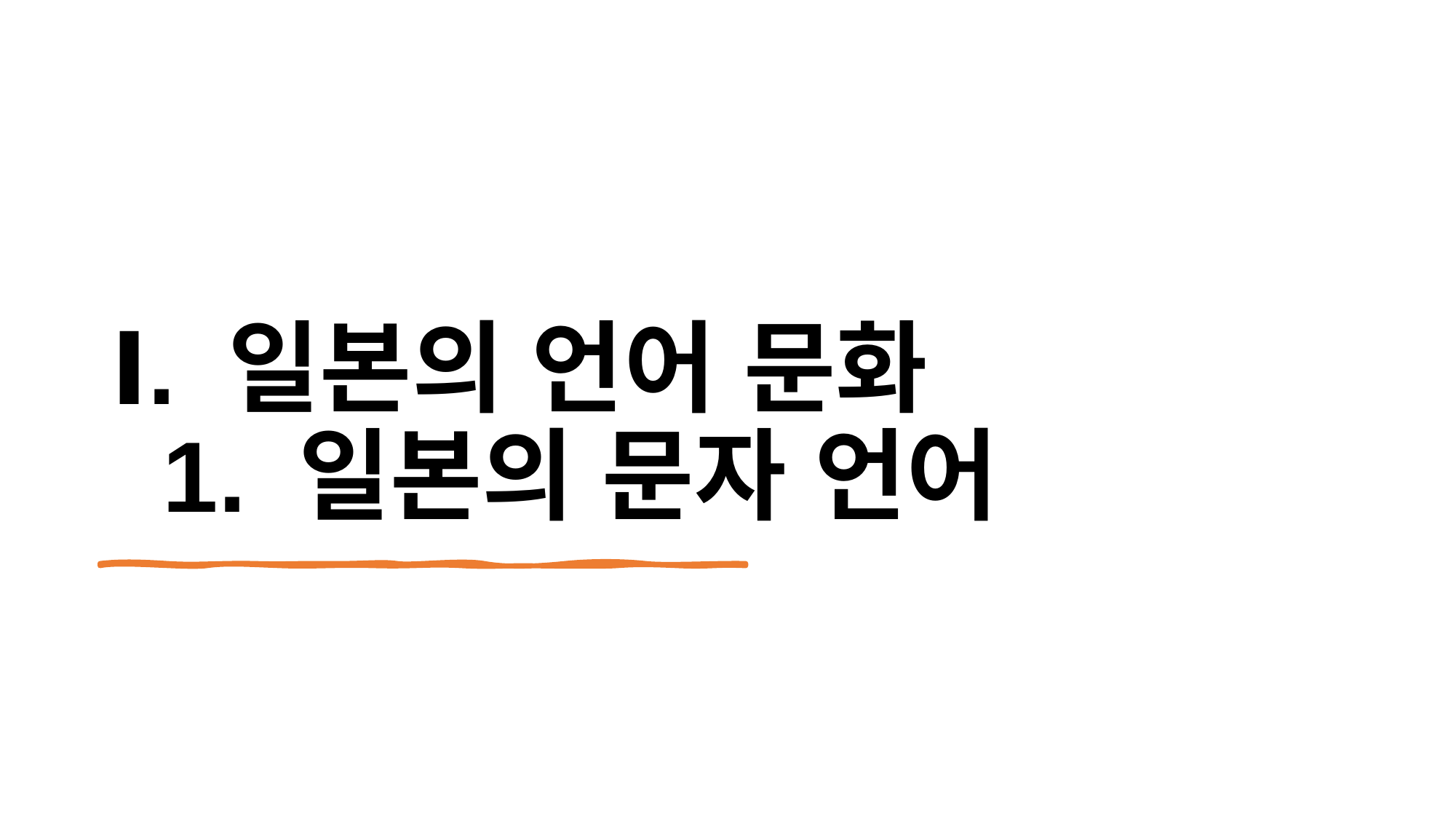

# Ⅰ. 일본의 언어 문화  1. 일본의 문자 언어